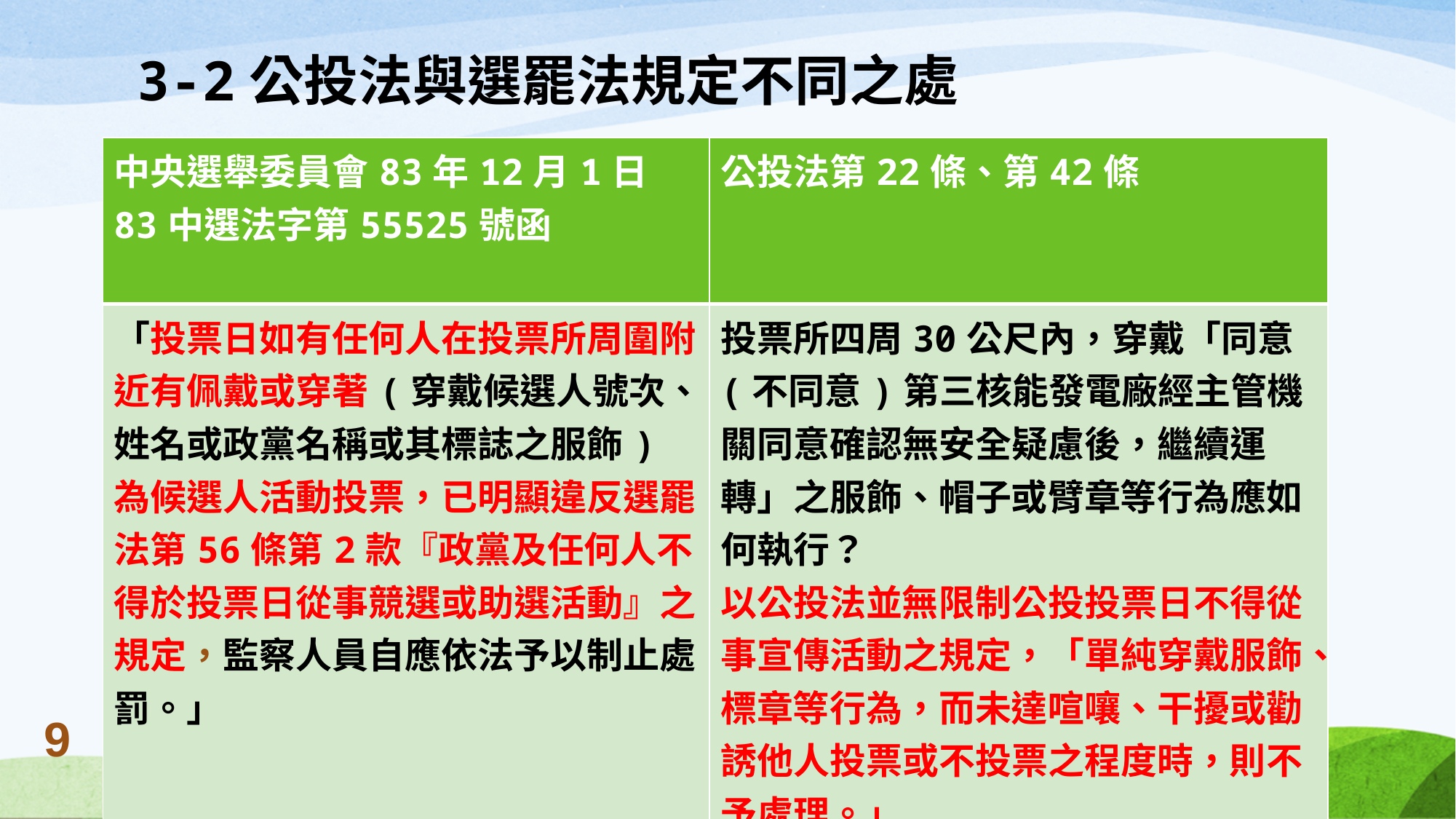

# 3-2公投法與選罷法規定不同之處
| 中央選舉委員會83年12月1日83中選法字第55525號函 | 公投法第22條、第42條 |
| --- | --- |
| 「投票日如有任何人在投票所周圍附近有佩戴或穿著(穿戴候選人號次、姓名或政黨名稱或其標誌之服飾)為候選人活動投票，已明顯違反選罷法第56條第2款『政黨及任何人不得於投票日從事競選或助選活動』之規定，監察人員自應依法予以制止處罰。」 | 投票所四周30公尺內，穿戴「同意(不同意)第三核能發電廠經主管機關同意確認無安全疑慮後，繼續運轉」之服飾、帽子或臂章等行為應如何執行？ 以公投法並無限制公投投票日不得從事宣傳活動之規定，「單純穿戴服飾、標章等行為，而未達喧嚷、干擾或勸誘他人投票或不投票之程度時，則不予處理。」 |

9